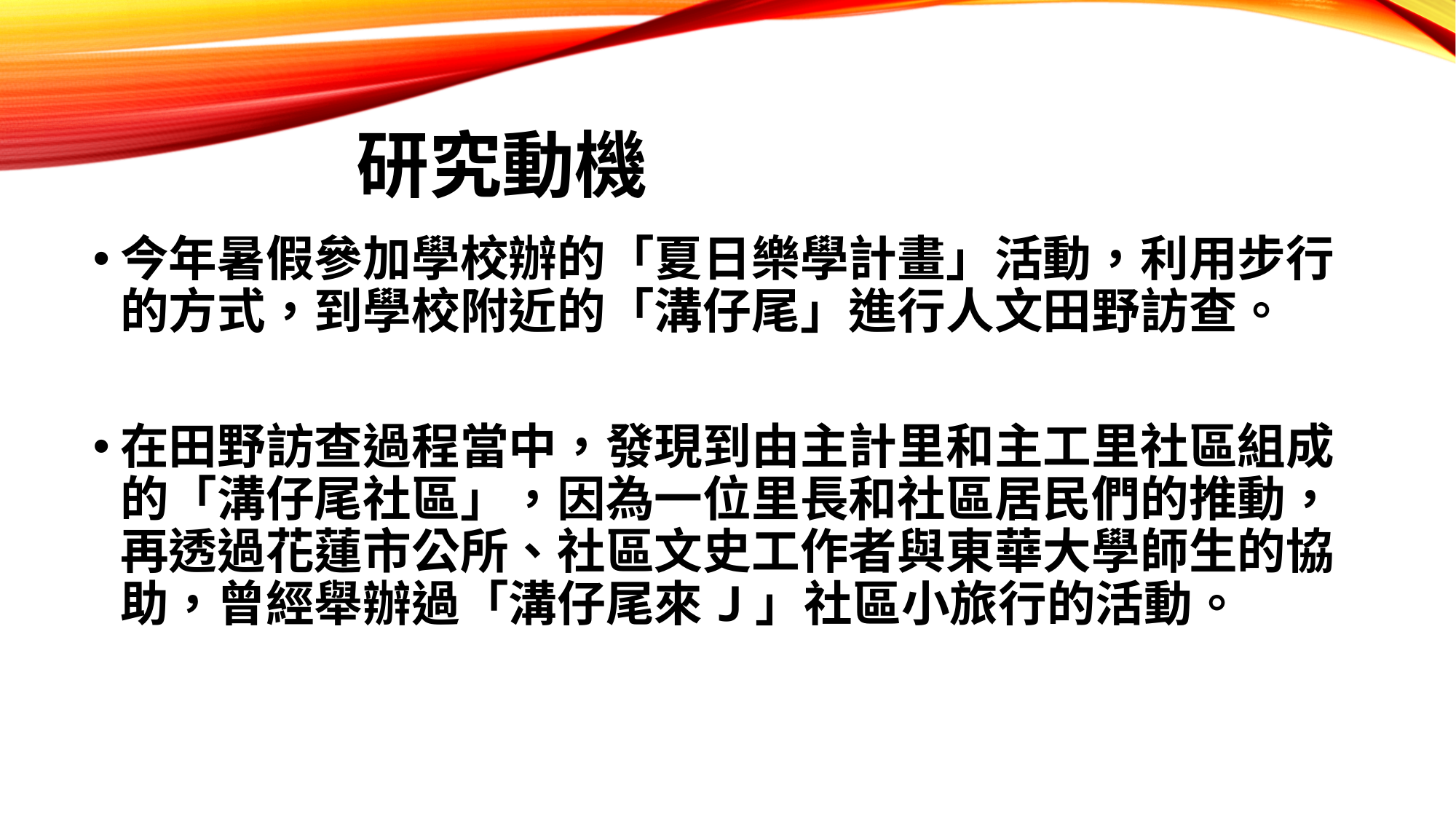

# 研究動機
今年暑假參加學校辦的「夏日樂學計畫」活動，利用步行的方式，到學校附近的「溝仔尾」進行人文田野訪查。

在田野訪查過程當中，發現到由主計里和主工里社區組成的「溝仔尾社區」，因為一位里長和社區居民們的推動，再透過花蓮市公所、社區文史工作者與東華大學師生的協助，曾經舉辦過「溝仔尾來J」社區小旅行的活動。